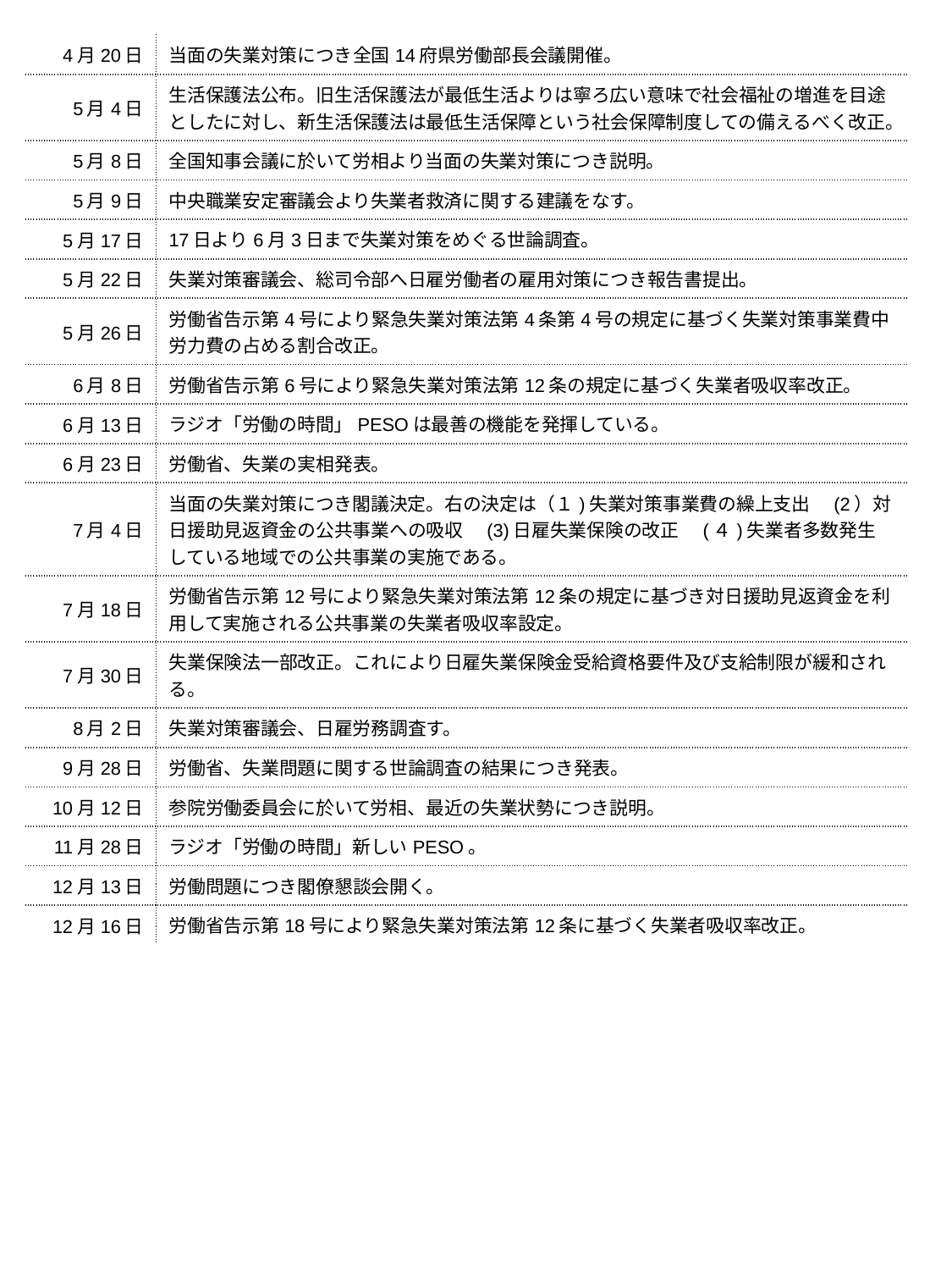

| 4月20日 | 当面の失業対策につき全国14府県労働部長会議開催。 |
| --- | --- |
| 5月4日 | 生活保護法公布。旧生活保護法が最低生活よりは寧ろ広い意味で社会福祉の増進を目途としたに対し、新生活保護法は最低生活保障という社会保障制度しての備えるべく改正。 |
| 5月8日 | 全国知事会議に於いて労相より当面の失業対策につき説明。 |
| 5月9日 | 中央職業安定審議会より失業者救済に関する建議をなす。 |
| 5月17日 | 17日より6月3日まで失業対策をめぐる世論調査。 |
| 5月22日 | 失業対策審議会、総司令部へ日雇労働者の雇用対策につき報告書提出。 |
| 5月26日 | 労働省告示第4号により緊急失業対策法第4条第4号の規定に基づく失業対策事業費中労力費の占める割合改正。 |
| 6月8日 | 労働省告示第6号により緊急失業対策法第12条の規定に基づく失業者吸収率改正。 |
| 6月13日 | ラジオ「労働の時間」PESOは最善の機能を発揮している。 |
| 6月23日 | 労働省、失業の実相発表。 |
| 7月4日 | 当面の失業対策につき閣議決定。右の決定は（１)失業対策事業費の繰上支出　(2）対日援助見返資金の公共事業への吸収　(3)日雇失業保険の改正　(４)失業者多数発生している地域での公共事業の実施である。 |
| 7月18日 | 労働省告示第12号により緊急失業対策法第12条の規定に基づき対日援助見返資金を利用して実施される公共事業の失業者吸収率設定。 |
| 7月30日 | 失業保険法一部改正。これにより日雇失業保険金受給資格要件及び支給制限が緩和される。 |
| 8月2日 | 失業対策審議会、日雇労務調査す。 |
| 9月28日 | 労働省、失業問題に関する世論調査の結果につき発表。 |
| 10月12日 | 参院労働委員会に於いて労相、最近の失業状勢につき説明。 |
| 11月28日 | ラジオ「労働の時間」新しいPESO。 |
| 12月13日 | 労働問題につき閣僚懇談会開く。 |
| 12月16日 | 労働省告示第18号により緊急失業対策法第12条に基づく失業者吸収率改正。 |